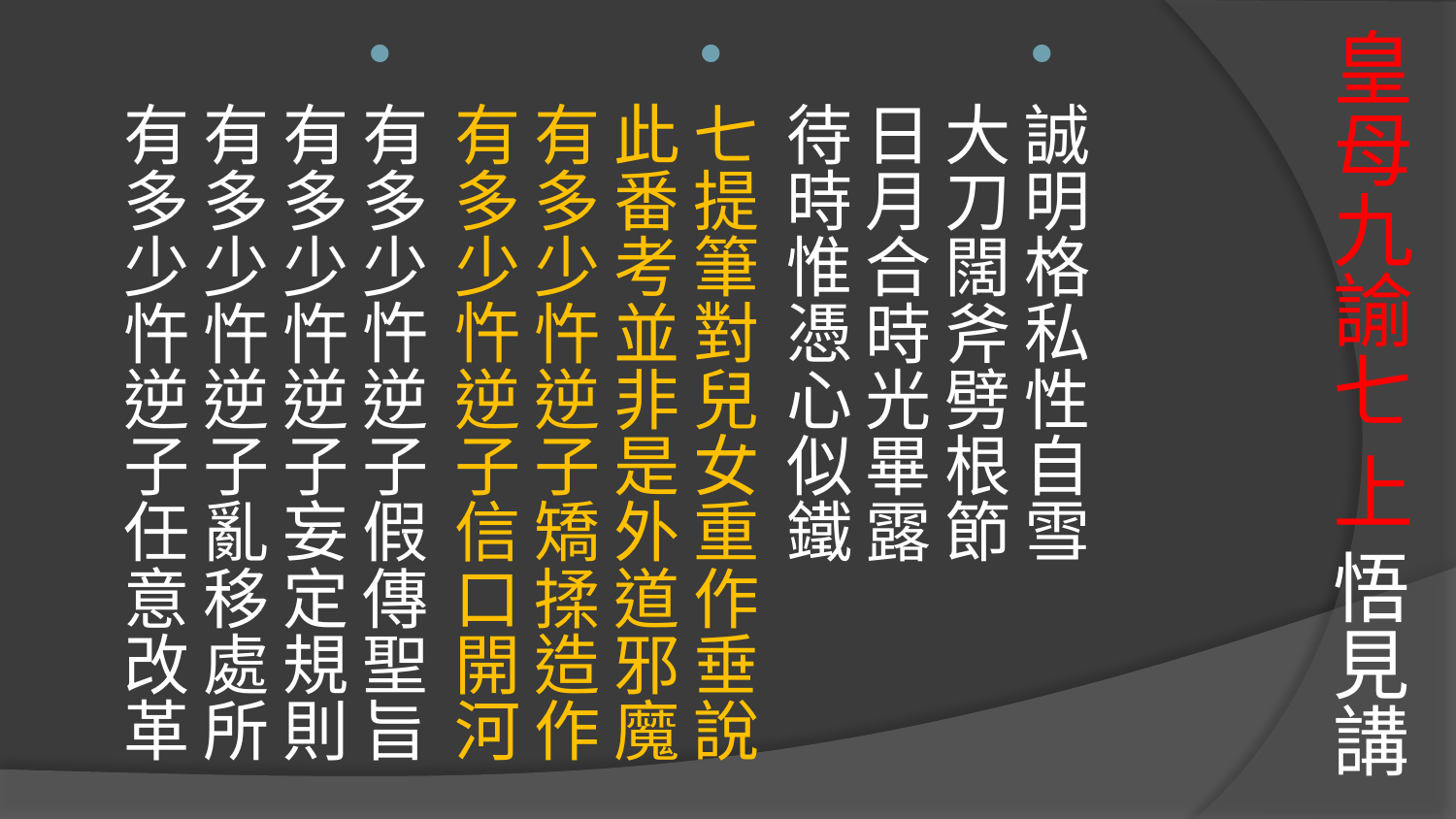

# 皇母九諭七 上 悟見講
誠明格私性自雪             大刀闊斧劈根節
日月合時光畢露            待時惟憑心似鐵
七提筆對兒女重作垂說此番考並非是外道邪魔
有多少忤逆子矯揉造作有多少忤逆子信口開河
有多少忤逆子假傳聖旨有多少忤逆子妄定規則
有多少忤逆子亂移處所有多少忤逆子任意改革